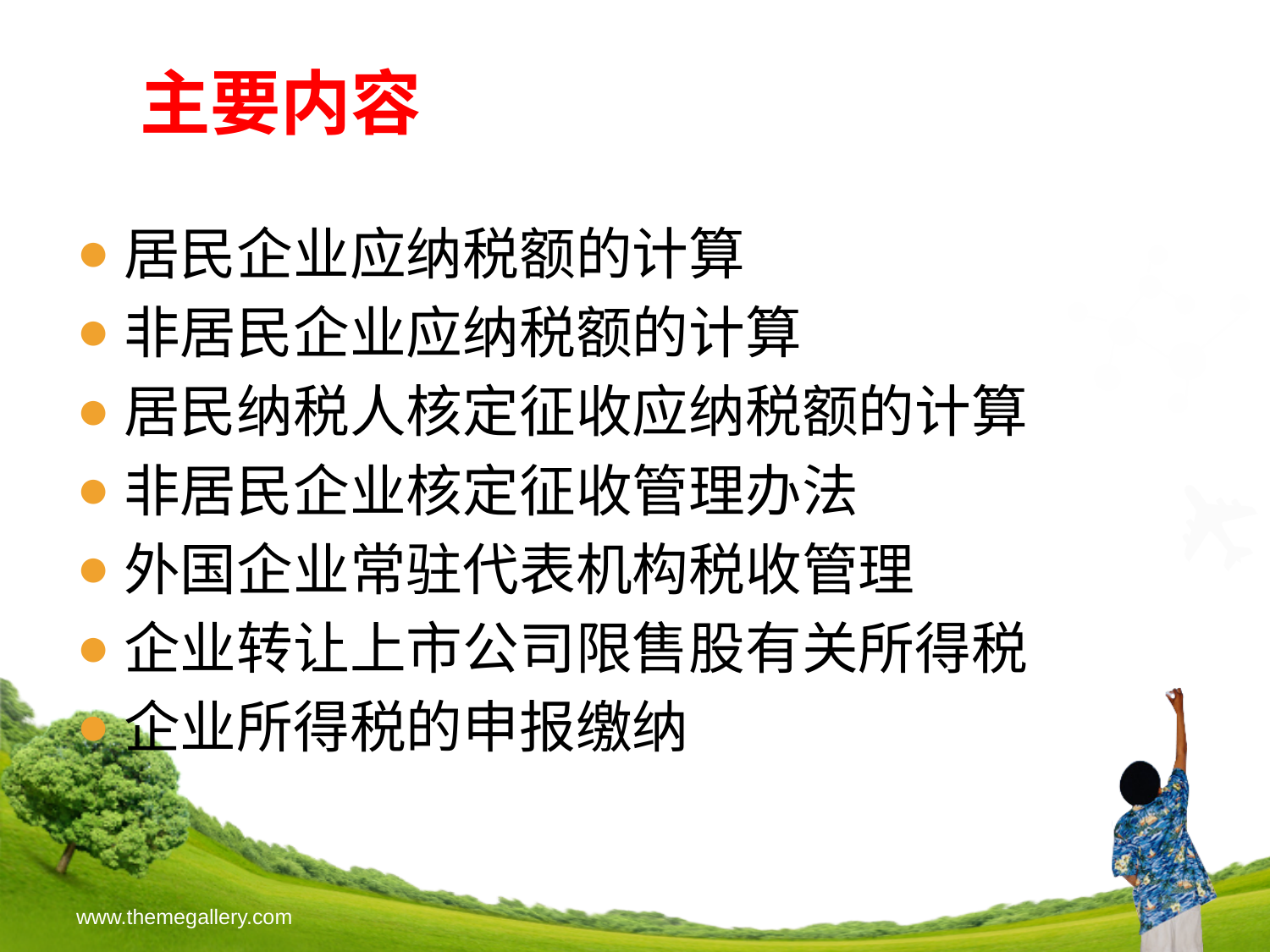

# 主要内容
居民企业应纳税额的计算
非居民企业应纳税额的计算
居民纳税人核定征收应纳税额的计算
非居民企业核定征收管理办法
外国企业常驻代表机构税收管理
企业转让上市公司限售股有关所得税
企业所得税的申报缴纳
www.themegallery.com